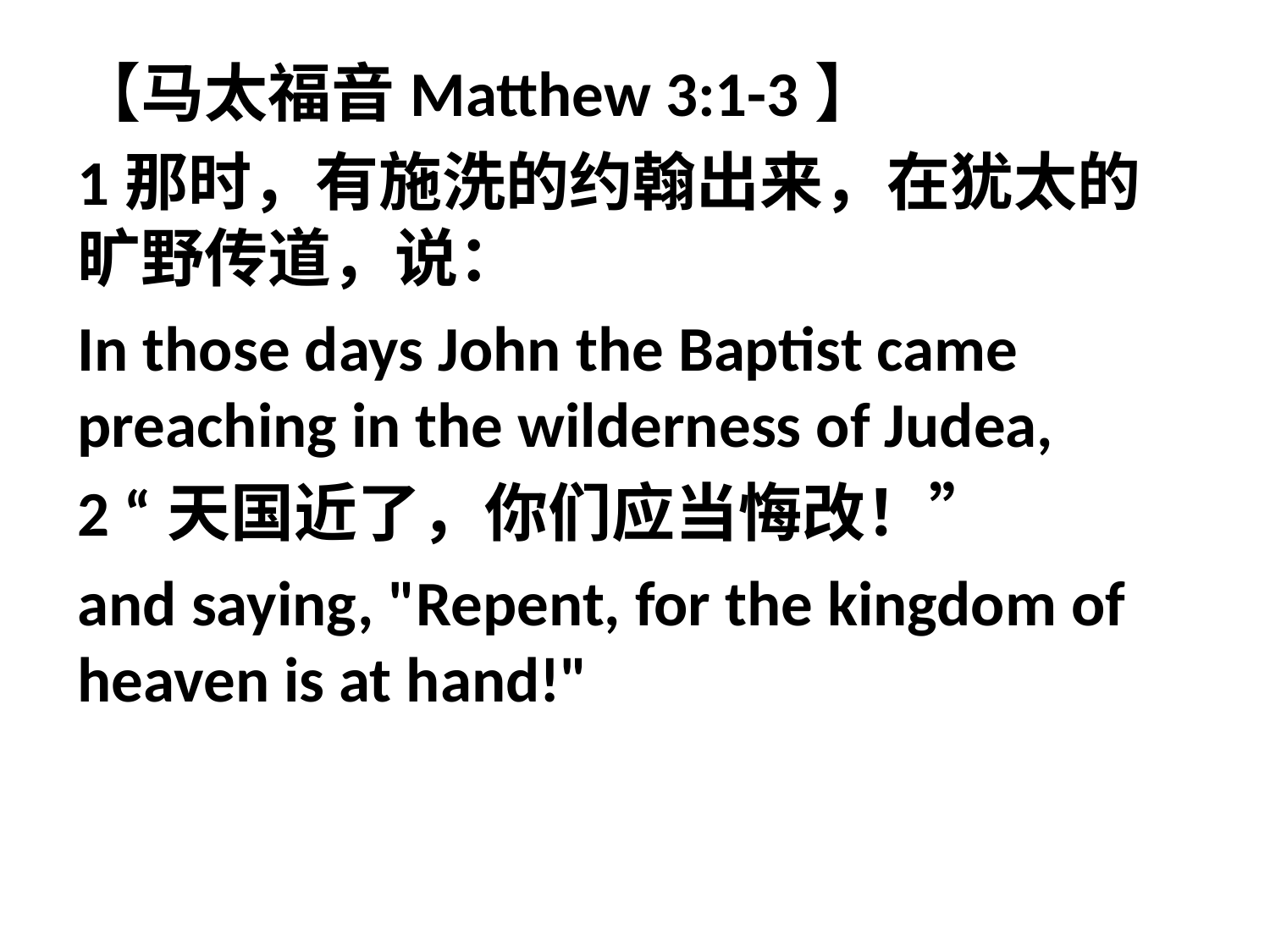

【马太福音Matthew 3:1-3】
1那时，有施洗的约翰出来，在犹太的旷野传道，说：
In those days John the Baptist came preaching in the wilderness of Judea,
2 “天国近了，你们应当悔改！”
and saying, "Repent, for the kingdom of heaven is at hand!"